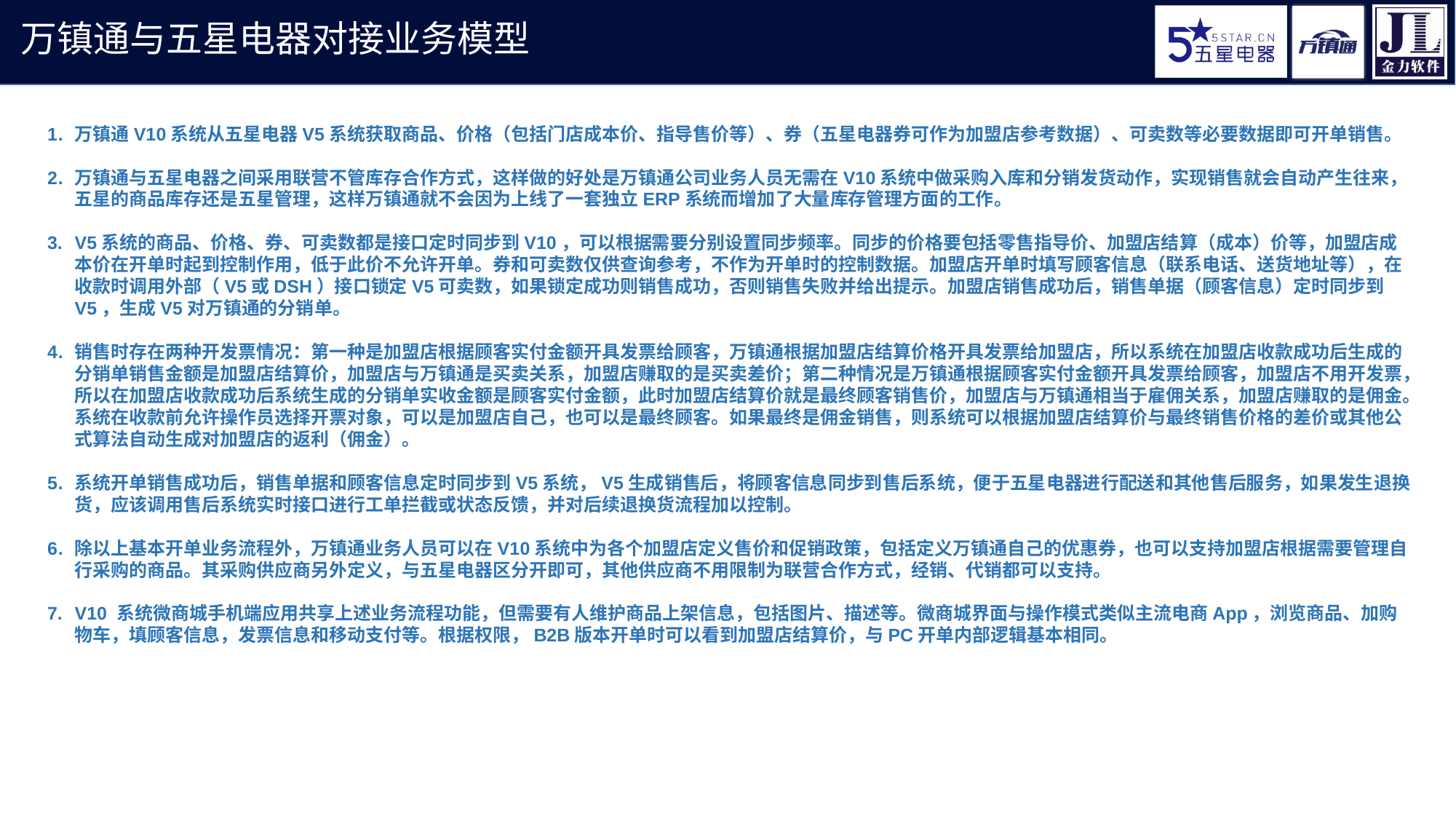

万镇通与五星电器对接业务模型
万镇通V10系统从五星电器V5系统获取商品、价格（包括门店成本价、指导售价等）、券（五星电器券可作为加盟店参考数据）、可卖数等必要数据即可开单销售。

万镇通与五星电器之间采用联营不管库存合作方式，这样做的好处是万镇通公司业务人员无需在V10系统中做采购入库和分销发货动作，实现销售就会自动产生往来，五星的商品库存还是五星管理，这样万镇通就不会因为上线了一套独立ERP系统而增加了大量库存管理方面的工作。

V5系统的商品、价格、券、可卖数都是接口定时同步到V10，可以根据需要分别设置同步频率。同步的价格要包括零售指导价、加盟店结算（成本）价等，加盟店成本价在开单时起到控制作用，低于此价不允许开单。券和可卖数仅供查询参考，不作为开单时的控制数据。加盟店开单时填写顾客信息（联系电话、送货地址等），在收款时调用外部（V5或DSH）接口锁定V5可卖数，如果锁定成功则销售成功，否则销售失败并给出提示。加盟店销售成功后，销售单据（顾客信息）定时同步到V5，生成V5对万镇通的分销单。

销售时存在两种开发票情况：第一种是加盟店根据顾客实付金额开具发票给顾客，万镇通根据加盟店结算价格开具发票给加盟店，所以系统在加盟店收款成功后生成的分销单销售金额是加盟店结算价，加盟店与万镇通是买卖关系，加盟店赚取的是买卖差价；第二种情况是万镇通根据顾客实付金额开具发票给顾客，加盟店不用开发票，所以在加盟店收款成功后系统生成的分销单实收金额是顾客实付金额，此时加盟店结算价就是最终顾客销售价，加盟店与万镇通相当于雇佣关系，加盟店赚取的是佣金。系统在收款前允许操作员选择开票对象，可以是加盟店自己，也可以是最终顾客。如果最终是佣金销售，则系统可以根据加盟店结算价与最终销售价格的差价或其他公式算法自动生成对加盟店的返利（佣金）。

系统开单销售成功后，销售单据和顾客信息定时同步到V5系统，V5生成销售后，将顾客信息同步到售后系统，便于五星电器进行配送和其他售后服务，如果发生退换货，应该调用售后系统实时接口进行工单拦截或状态反馈，并对后续退换货流程加以控制。

除以上基本开单业务流程外，万镇通业务人员可以在V10系统中为各个加盟店定义售价和促销政策，包括定义万镇通自己的优惠券，也可以支持加盟店根据需要管理自行采购的商品。其采购供应商另外定义，与五星电器区分开即可，其他供应商不用限制为联营合作方式，经销、代销都可以支持。

V10 系统微商城手机端应用共享上述业务流程功能，但需要有人维护商品上架信息，包括图片、描述等。微商城界面与操作模式类似主流电商App，浏览商品、加购物车，填顾客信息，发票信息和移动支付等。根据权限，B2B版本开单时可以看到加盟店结算价，与PC开单内部逻辑基本相同。